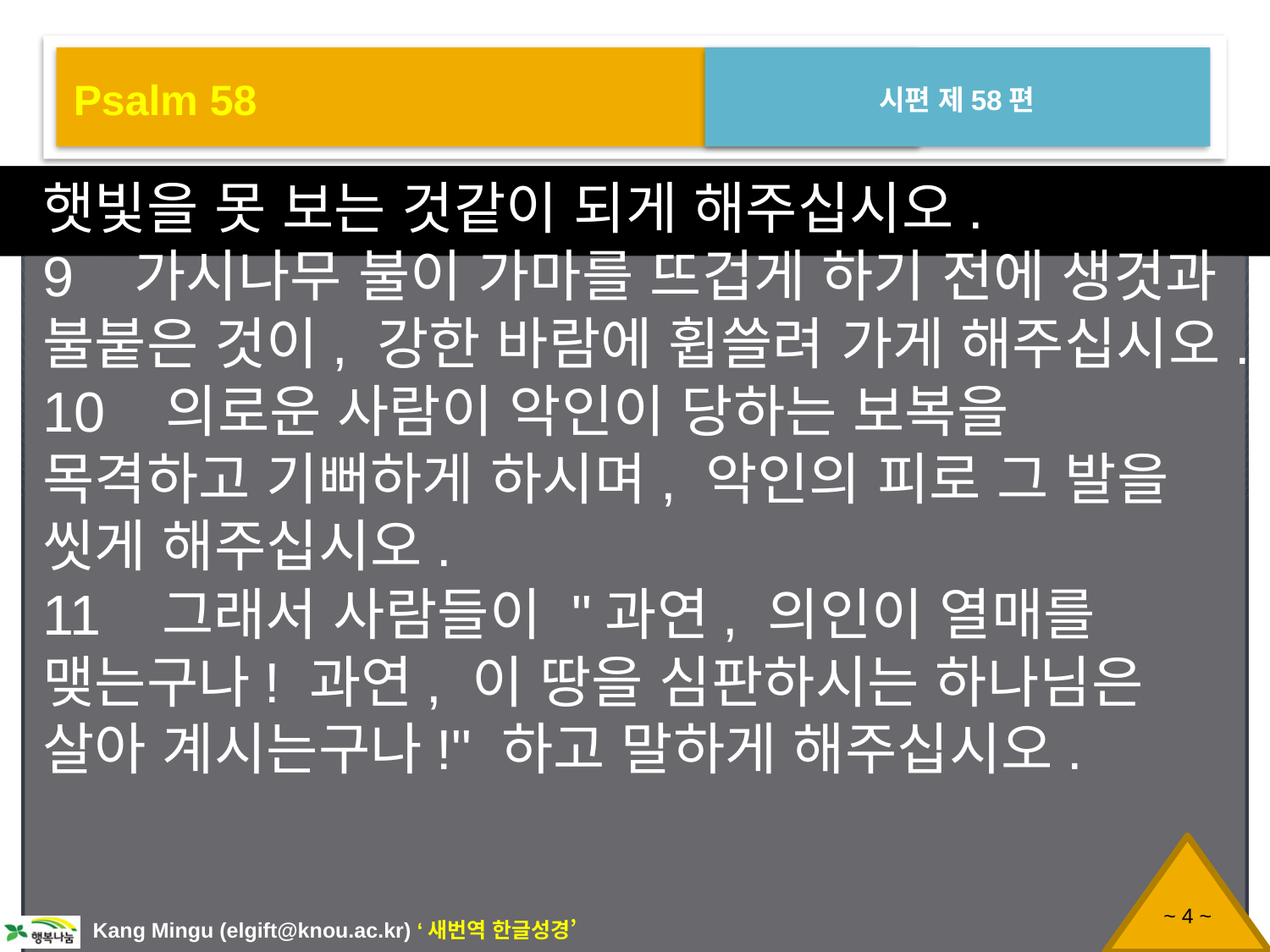

Psalm 58
시편 제58편
햇빛을 못 보는 것같이 되게 해주십시오.
9   가시나무 불이 가마를 뜨겁게 하기 전에 생것과 불붙은 것이, 강한 바람에 휩쓸려 가게 해주십시오.
10   의로운 사람이 악인이 당하는 보복을 목격하고 기뻐하게 하시며, 악인의 피로 그 발을 씻게 해주십시오.
11   그래서 사람들이 "과연, 의인이 열매를 맺는구나! 과연, 이 땅을 심판하시는 하나님은 살아 계시는구나!" 하고 말하게 해주십시오.